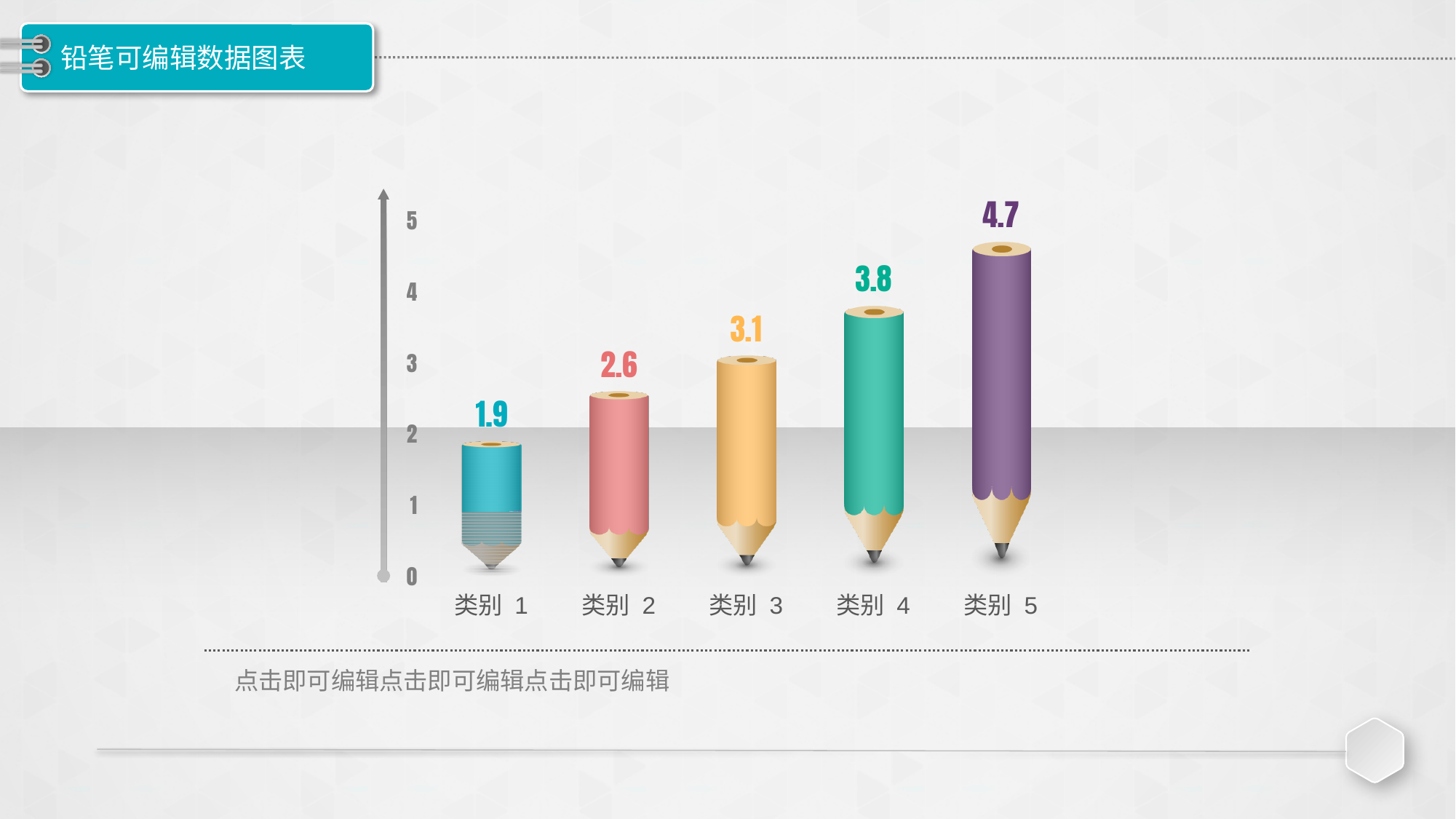

# 铅笔可编辑数据图表

### Chart

| Category | 系列 1 |
|---|---|
| 类别 1 | 1.9 |
| 类别 2 | 2.6 |
| 类别 3 | 3.1 |
| 类别 4 | 3.8 |
| 类别 5 | 4.7 |
点击即可编辑点击即可编辑点击即可编辑
4